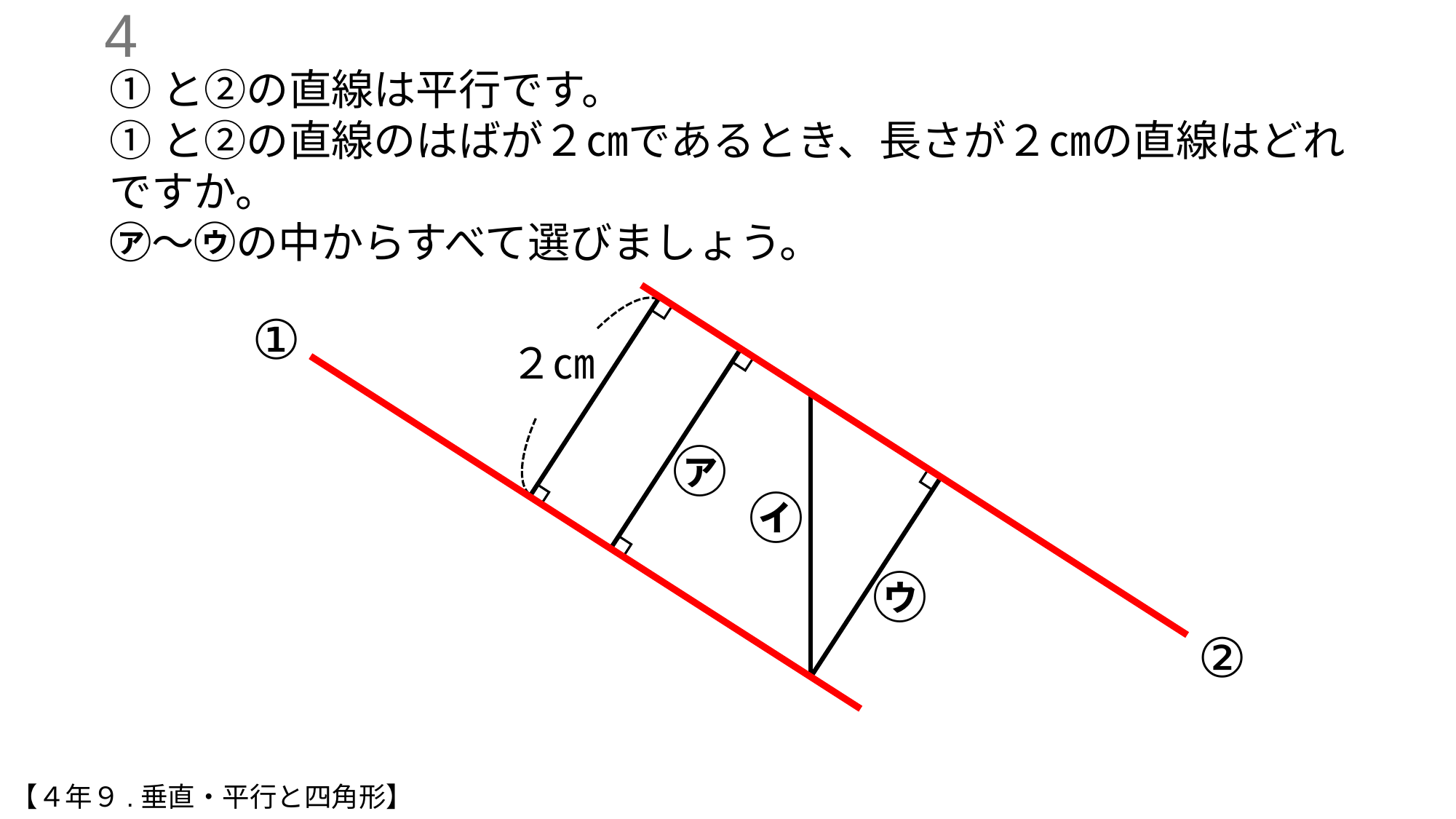

4
①と②の直線は平行です。
①と②の直線のはばが２㎝であるとき、長さが２㎝の直線はどれですか。
㋐～㋒の中からすべて選びましょう。
①

２㎝

㋐

㋑

㋒
②
【４年９.垂直・平行と四角形】